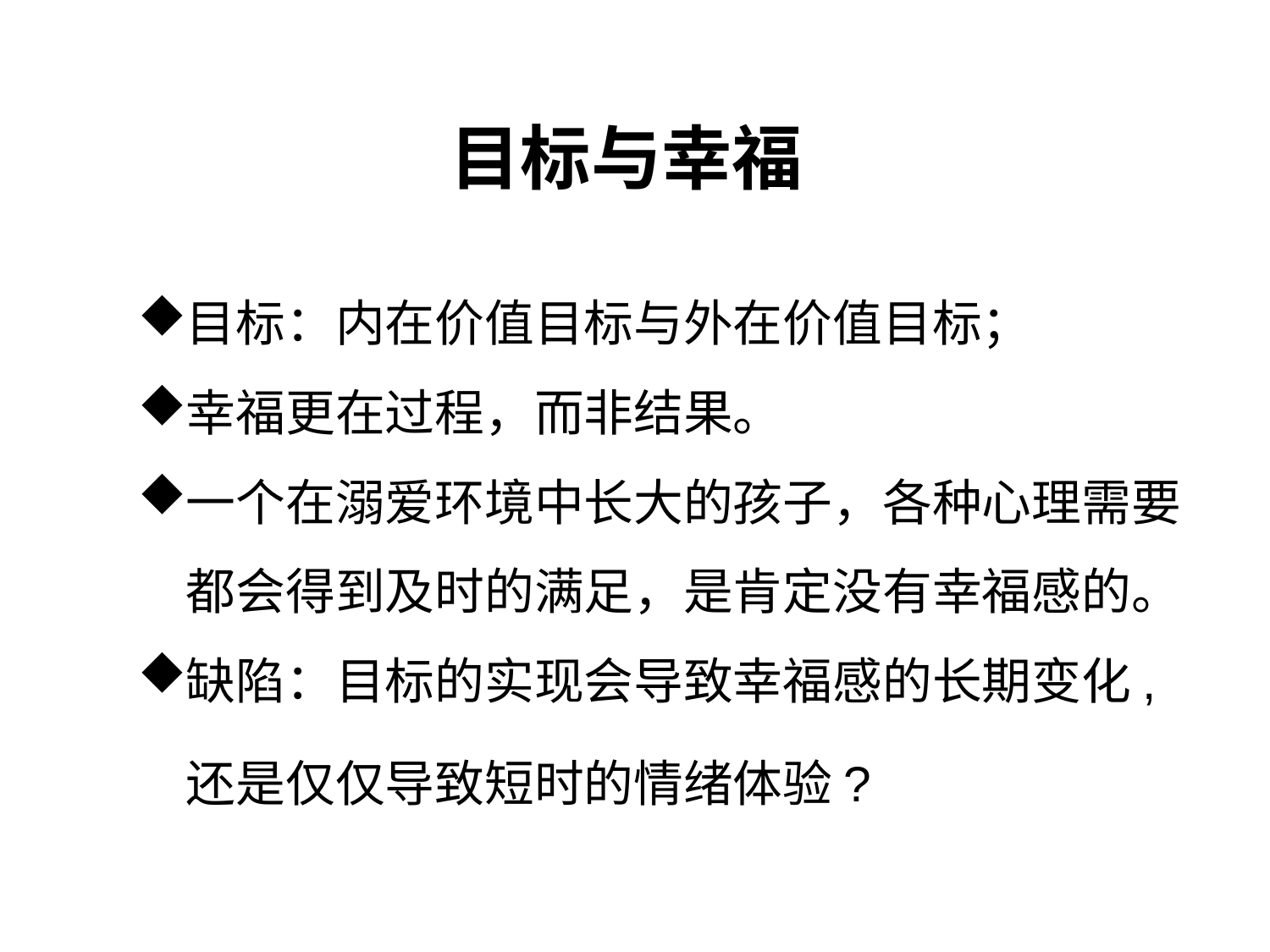

# 目标与幸福
目标：内在价值目标与外在价值目标；
幸福更在过程，而非结果。
一个在溺爱环境中长大的孩子，各种心理需要都会得到及时的满足，是肯定没有幸福感的。
缺陷：目标的实现会导致幸福感的长期变化, 还是仅仅导致短时的情绪体验?